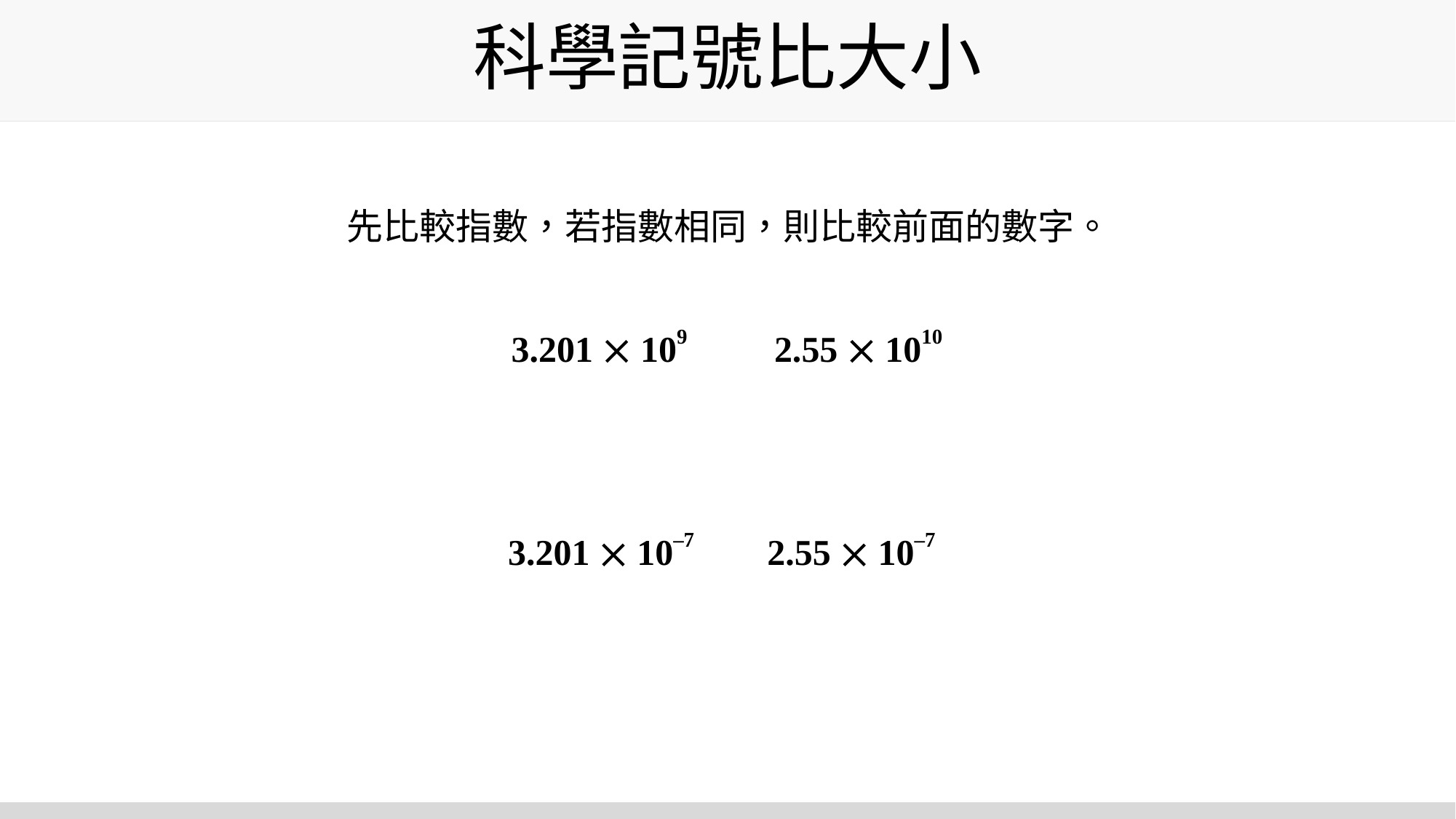

# 科學記號比大小
先比較指數，若指數相同，則比較前面的數字。

3.201 × 109          2.55 × 1010
3.201 × 10–7        2.55 × 10–7